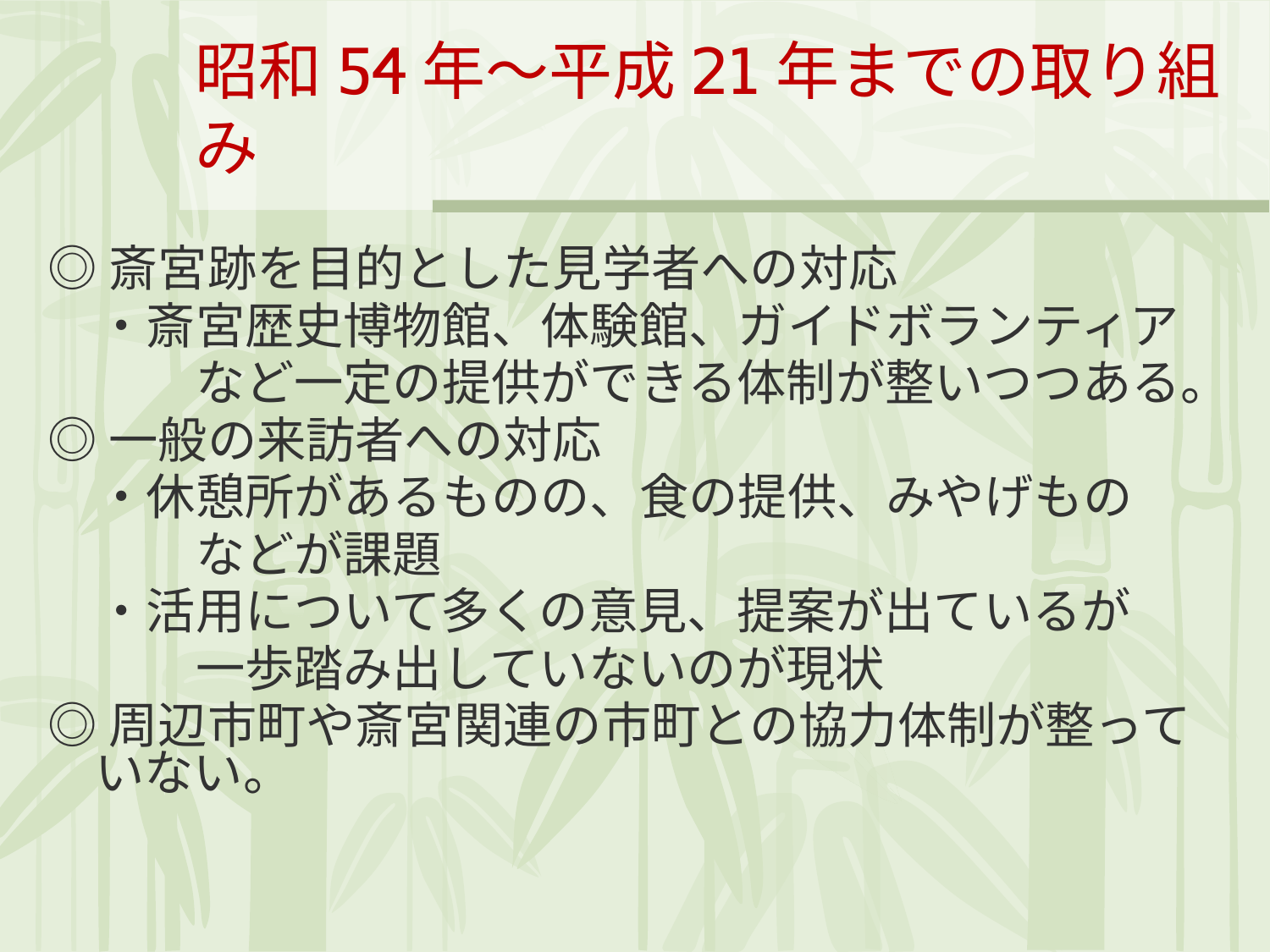

# 昭和54年～平成21年までの取り組み
◎斎宮跡を目的とした見学者への対応
　・斎宮歴史博物館、体験館、ガイドボランティア
　　　など一定の提供ができる体制が整いつつある。
◎一般の来訪者への対応
　・休憩所があるものの、食の提供、みやげもの
　　　などが課題
　・活用について多くの意見、提案が出ているが
　　　一歩踏み出していないのが現状
◎周辺市町や斎宮関連の市町との協力体制が整っていない。